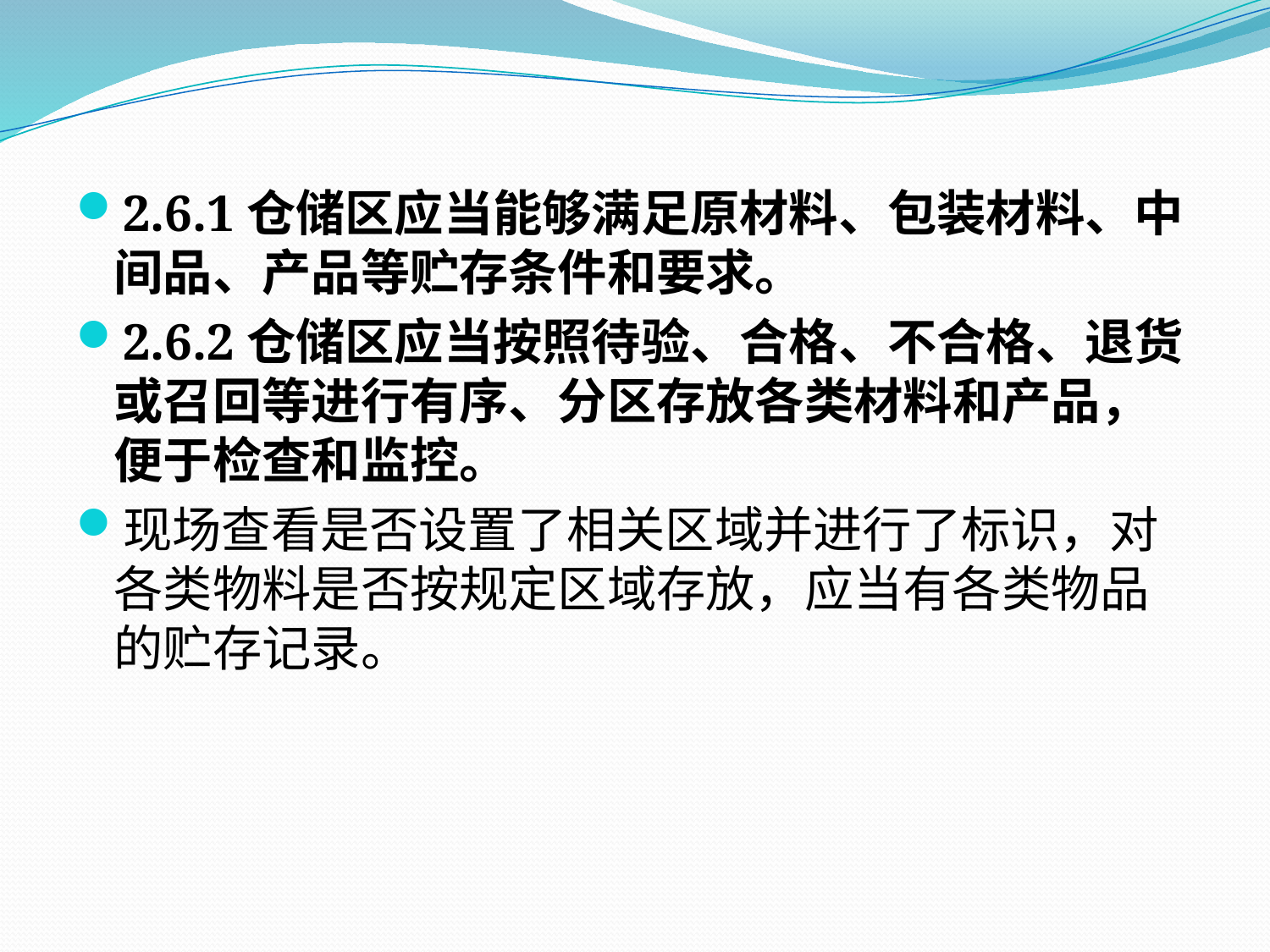

2.6.1仓储区应当能够满足原材料、包装材料、中间品、产品等贮存条件和要求。
2.6.2仓储区应当按照待验、合格、不合格、退货或召回等进行有序、分区存放各类材料和产品，便于检查和监控。
现场查看是否设置了相关区域并进行了标识，对各类物料是否按规定区域存放，应当有各类物品的贮存记录。